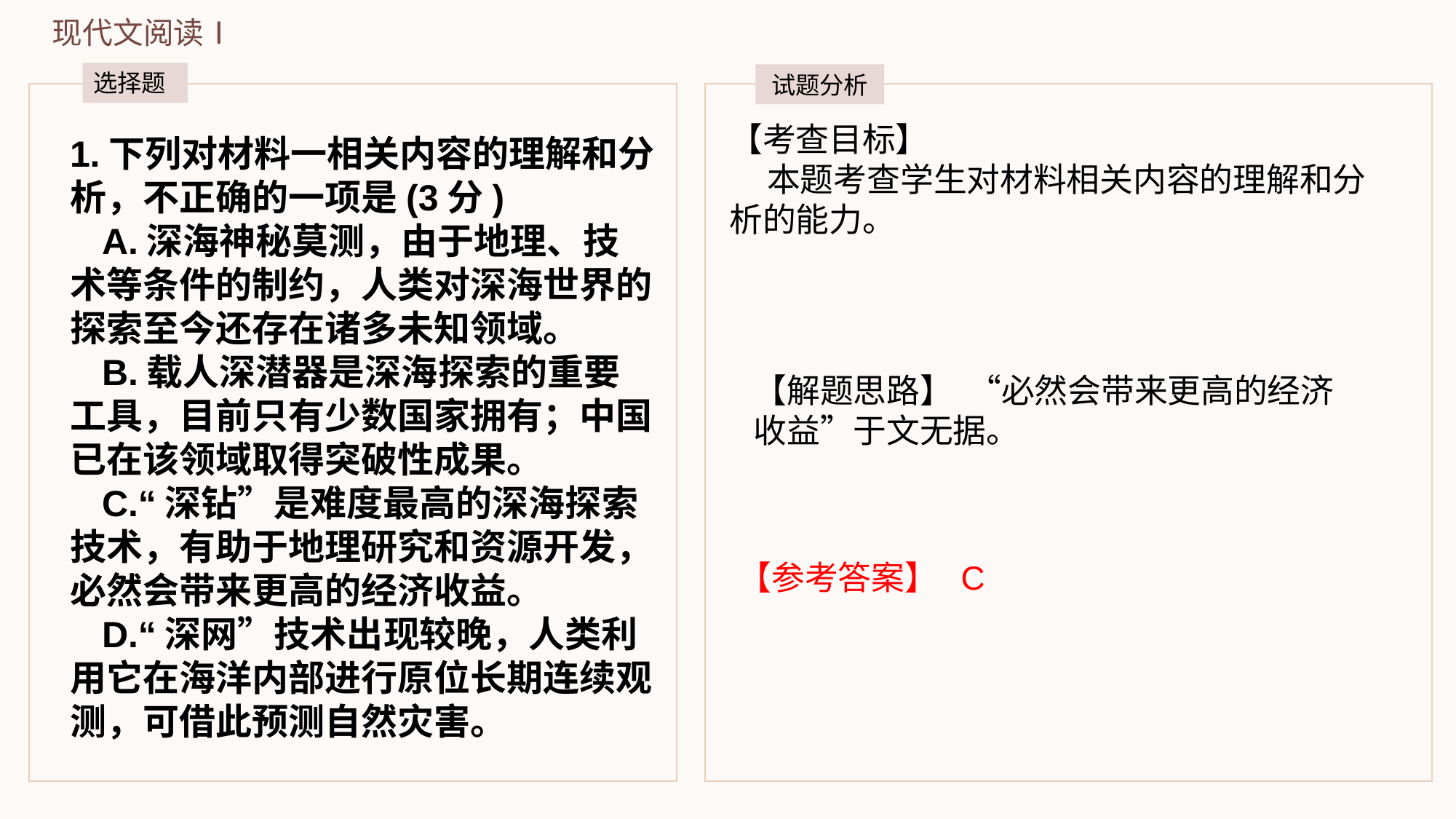

现代文阅读Ⅰ
选择题
试题分析

【考查目标】
    本题考查学生对材料相关内容的理解和分析的能力。

1.下列对材料一相关内容的理解和分析，不正确的一项是(3分)
A.深海神秘莫测，由于地理、技术等条件的制约，人类对深海世界的探索至今还存在诸多未知领域。
B.载人深潜器是深海探索的重要工具，目前只有少数国家拥有；中国已在该领域取得突破性成果。
C.“深钻”是难度最高的深海探索技术，有助于地理研究和资源开发，必然会带来更高的经济收益。
D.“深网”技术出现较晚，人类利用它在海洋内部进行原位长期连续观测，可借此预测自然灾害。
【解题思路】  “必然会带来更高的经济收益”于文无据。

【参考答案】  C